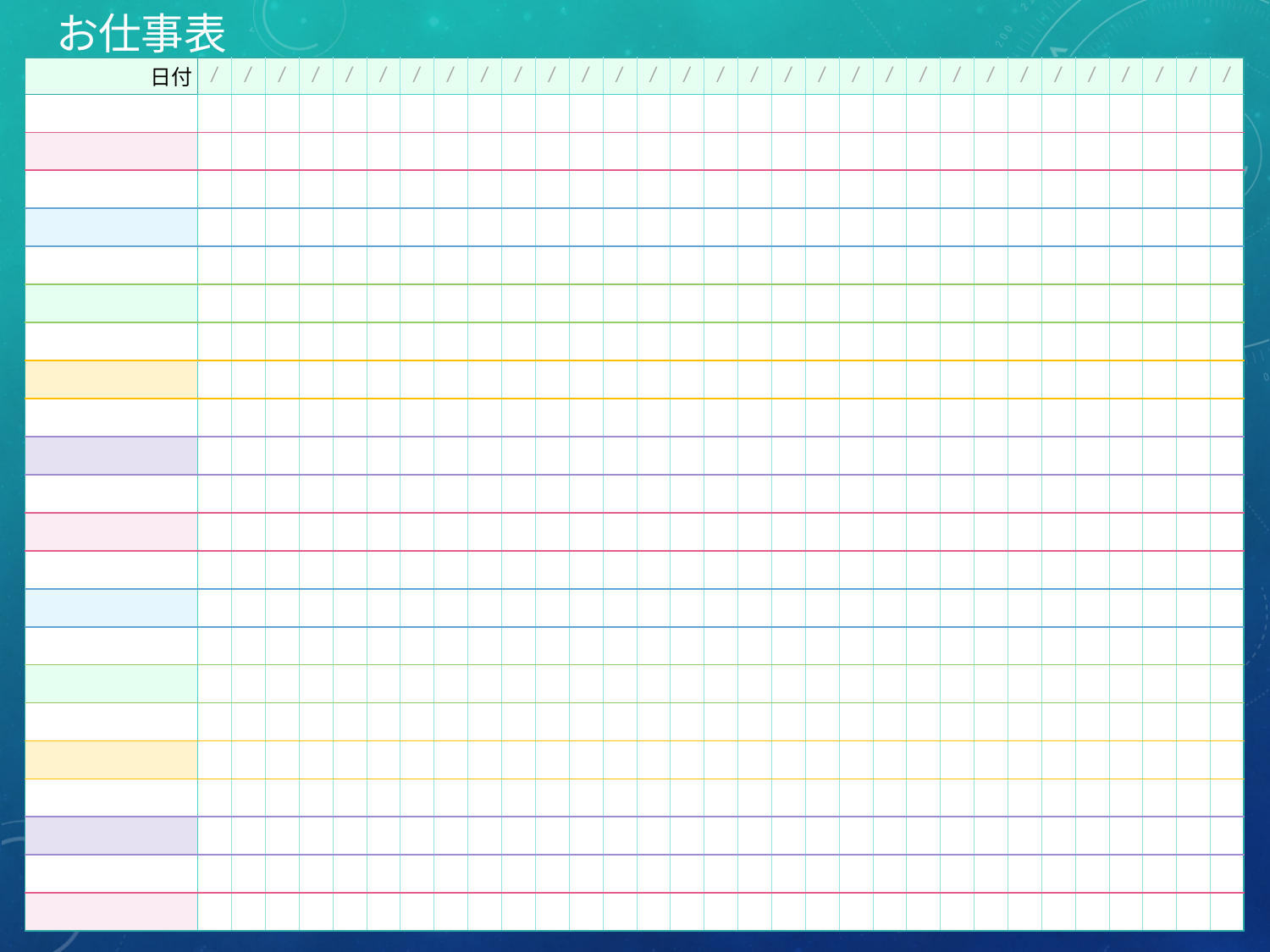

# お仕事表
| 日付 | / | / | / | / | / | / | / | / | / | / | / | / | / | / | / | / | / | / | / | / | / | / | / | / | / | / | / | / | / | / | / |
| --- | --- | --- | --- | --- | --- | --- | --- | --- | --- | --- | --- | --- | --- | --- | --- | --- | --- | --- | --- | --- | --- | --- | --- | --- | --- | --- | --- | --- | --- | --- | --- |
|  |  |  |  |  |  |  |  |  |  |  |  |  |  |  |  |  |  |  |  |  |  |  |  |  |  |  |  |  |  |  |  |
|  |  |  |  |  |  |  |  |  |  |  |  |  |  |  |  |  |  |  |  |  |  |  |  |  |  |  |  |  |  |  |  |
|  |  |  |  |  |  |  |  |  |  |  |  |  |  |  |  |  |  |  |  |  |  |  |  |  |  |  |  |  |  |  |  |
|  |  |  |  |  |  |  |  |  |  |  |  |  |  |  |  |  |  |  |  |  |  |  |  |  |  |  |  |  |  |  |  |
|  |  |  |  |  |  |  |  |  |  |  |  |  |  |  |  |  |  |  |  |  |  |  |  |  |  |  |  |  |  |  |  |
|  |  |  |  |  |  |  |  |  |  |  |  |  |  |  |  |  |  |  |  |  |  |  |  |  |  |  |  |  |  |  |  |
|  |  |  |  |  |  |  |  |  |  |  |  |  |  |  |  |  |  |  |  |  |  |  |  |  |  |  |  |  |  |  |  |
|  |  |  |  |  |  |  |  |  |  |  |  |  |  |  |  |  |  |  |  |  |  |  |  |  |  |  |  |  |  |  |  |
|  |  |  |  |  |  |  |  |  |  |  |  |  |  |  |  |  |  |  |  |  |  |  |  |  |  |  |  |  |  |  |  |
|  |  |  |  |  |  |  |  |  |  |  |  |  |  |  |  |  |  |  |  |  |  |  |  |  |  |  |  |  |  |  |  |
|  |  |  |  |  |  |  |  |  |  |  |  |  |  |  |  |  |  |  |  |  |  |  |  |  |  |  |  |  |  |  |  |
|  |  |  |  |  |  |  |  |  |  |  |  |  |  |  |  |  |  |  |  |  |  |  |  |  |  |  |  |  |  |  |  |
|  |  |  |  |  |  |  |  |  |  |  |  |  |  |  |  |  |  |  |  |  |  |  |  |  |  |  |  |  |  |  |  |
|  |  |  |  |  |  |  |  |  |  |  |  |  |  |  |  |  |  |  |  |  |  |  |  |  |  |  |  |  |  |  |  |
|  |  |  |  |  |  |  |  |  |  |  |  |  |  |  |  |  |  |  |  |  |  |  |  |  |  |  |  |  |  |  |  |
|  |  |  |  |  |  |  |  |  |  |  |  |  |  |  |  |  |  |  |  |  |  |  |  |  |  |  |  |  |  |  |  |
|  |  |  |  |  |  |  |  |  |  |  |  |  |  |  |  |  |  |  |  |  |  |  |  |  |  |  |  |  |  |  |  |
|  |  |  |  |  |  |  |  |  |  |  |  |  |  |  |  |  |  |  |  |  |  |  |  |  |  |  |  |  |  |  |  |
|  |  |  |  |  |  |  |  |  |  |  |  |  |  |  |  |  |  |  |  |  |  |  |  |  |  |  |  |  |  |  |  |
|  |  |  |  |  |  |  |  |  |  |  |  |  |  |  |  |  |  |  |  |  |  |  |  |  |  |  |  |  |  |  |  |
|  |  |  |  |  |  |  |  |  |  |  |  |  |  |  |  |  |  |  |  |  |  |  |  |  |  |  |  |  |  |  |  |
|  |  |  |  |  |  |  |  |  |  |  |  |  |  |  |  |  |  |  |  |  |  |  |  |  |  |  |  |  |  |  |  |